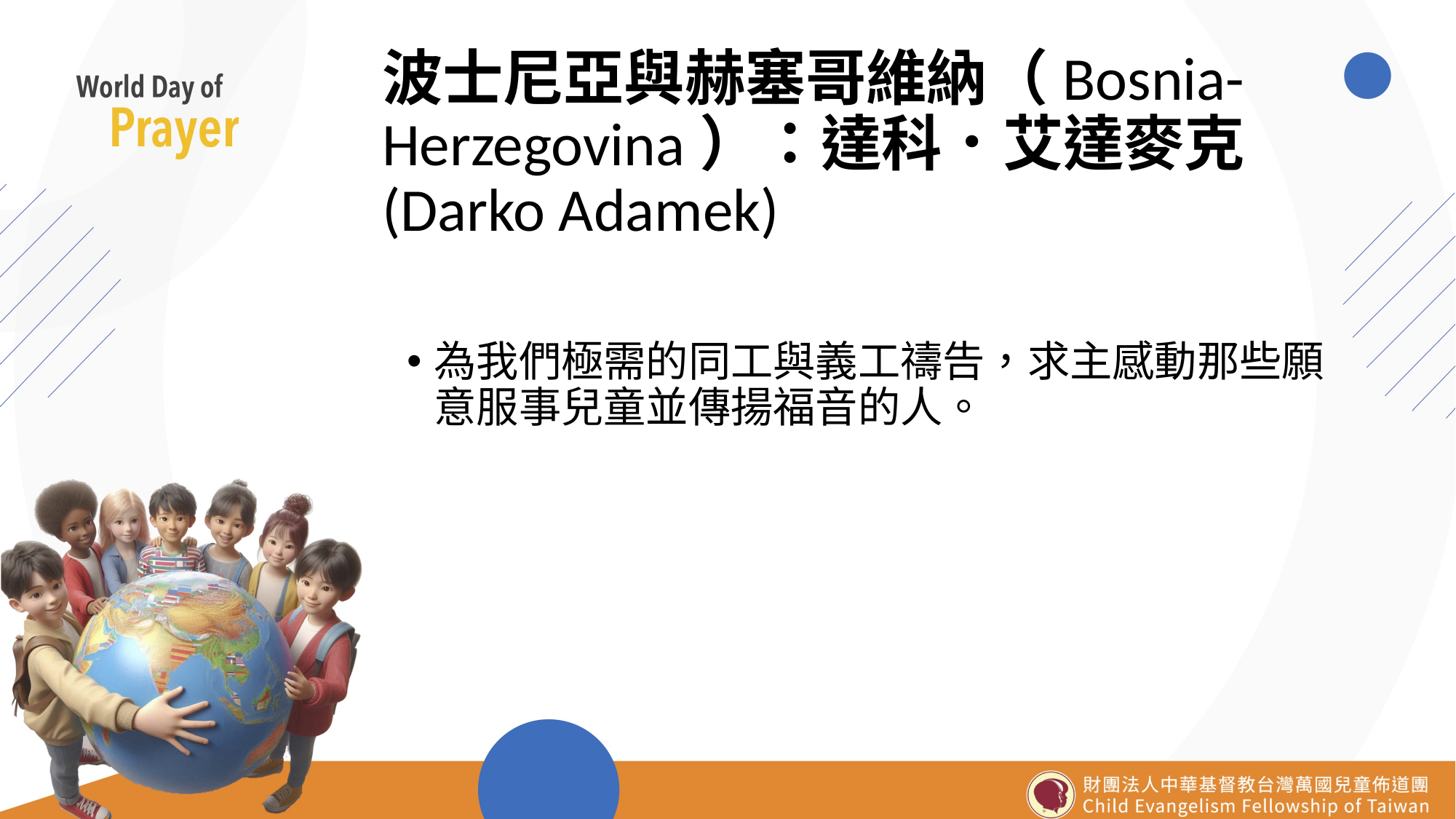

# 波士尼亞與赫塞哥維納（Bosnia-Herzegovina）：達科．艾達麥克 (Darko Adamek)
為我們極需的同工與義工禱告，求主感動那些願意服事兒童並傳揚福音的人。